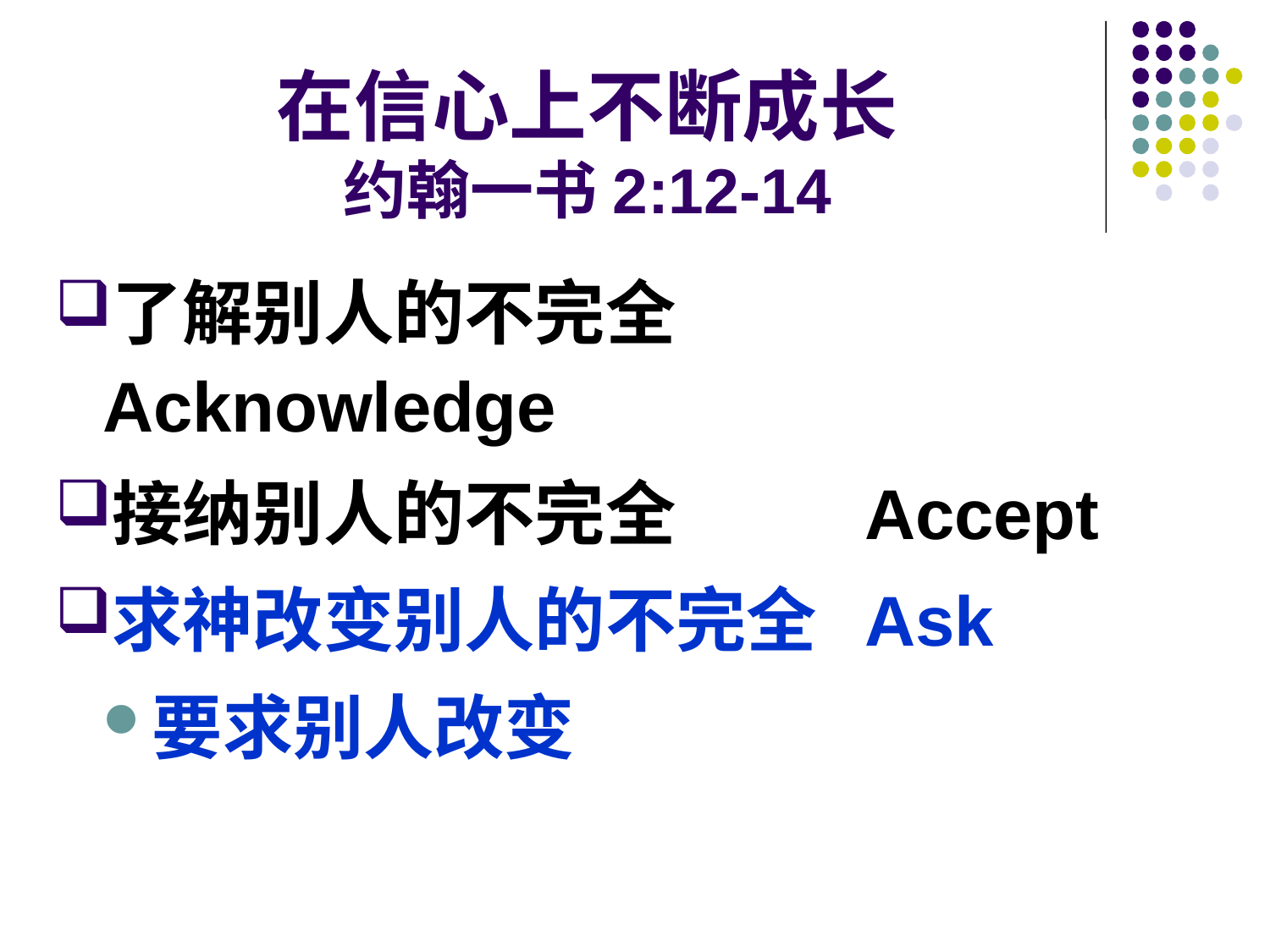

# 在信心上不断成长 约翰一书2:12-14
了解别人的不完全		Acknowledge
接纳别人的不完全		Accept
求神改变别人的不完全	Ask
要求别人改变